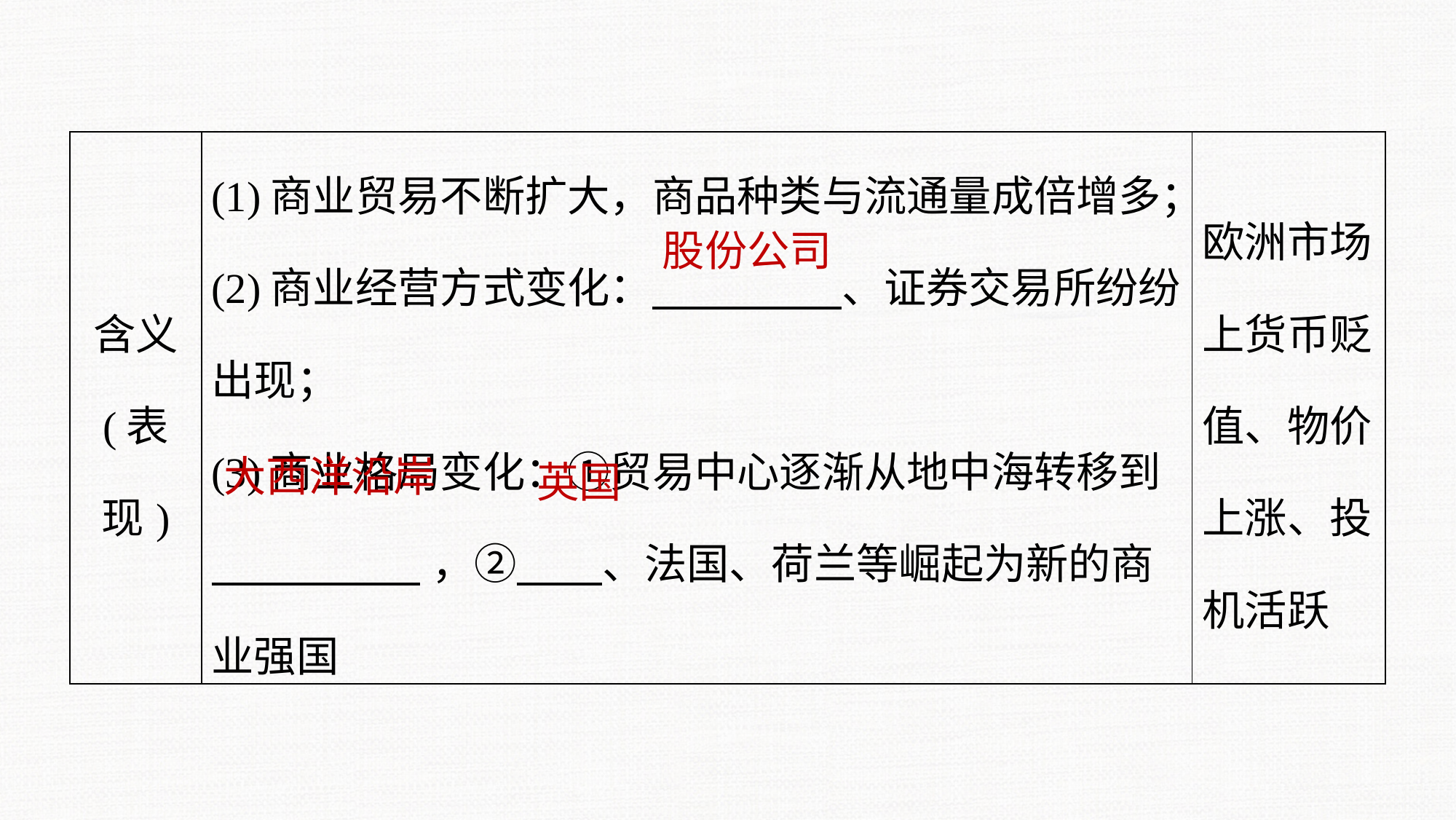

| 含义 (表现) | (1)商业贸易不断扩大，商品种类与流通量成倍增多； (2)商业经营方式变化： 、证券交易所纷纷出现； (3)商业格局变化：①贸易中心逐渐从地中海转移到 ，② 、法国、荷兰等崛起为新的商业强国 | 欧洲市场上货币贬值、物价上涨、投机活跃 |
| --- | --- | --- |
股份公司
大西洋沿岸
英国